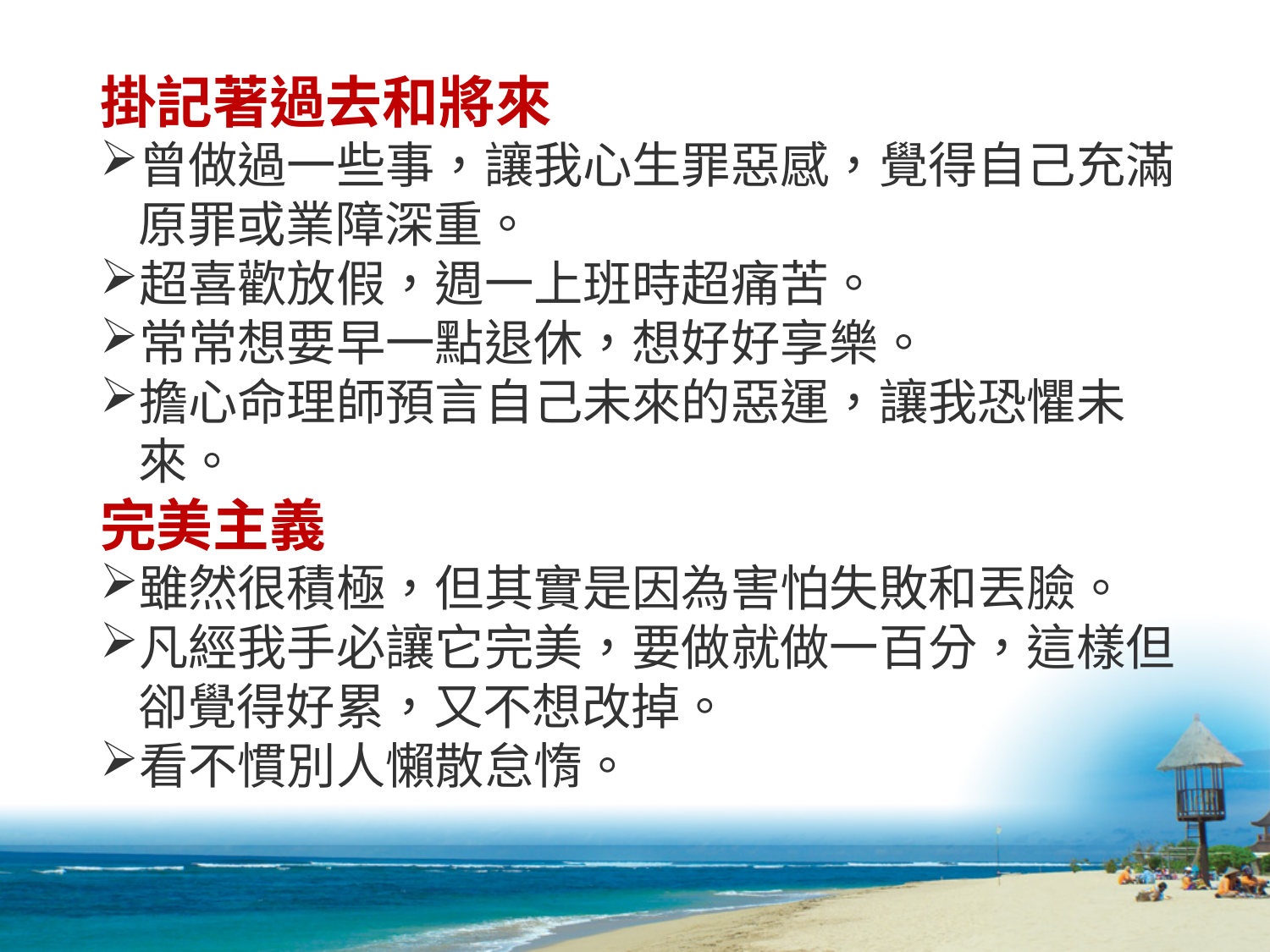

掛記著過去和將來
曾做過一些事，讓我心生罪惡感，覺得自己充滿原罪或業障深重。
超喜歡放假，週一上班時超痛苦。
常常想要早一點退休，想好好享樂。
擔心命理師預言自己未來的惡運，讓我恐懼未來。
完美主義
雖然很積極，但其實是因為害怕失敗和丟臉。
凡經我手必讓它完美，要做就做一百分，這樣但卻覺得好累，又不想改掉。
看不慣別人懶散怠惰。